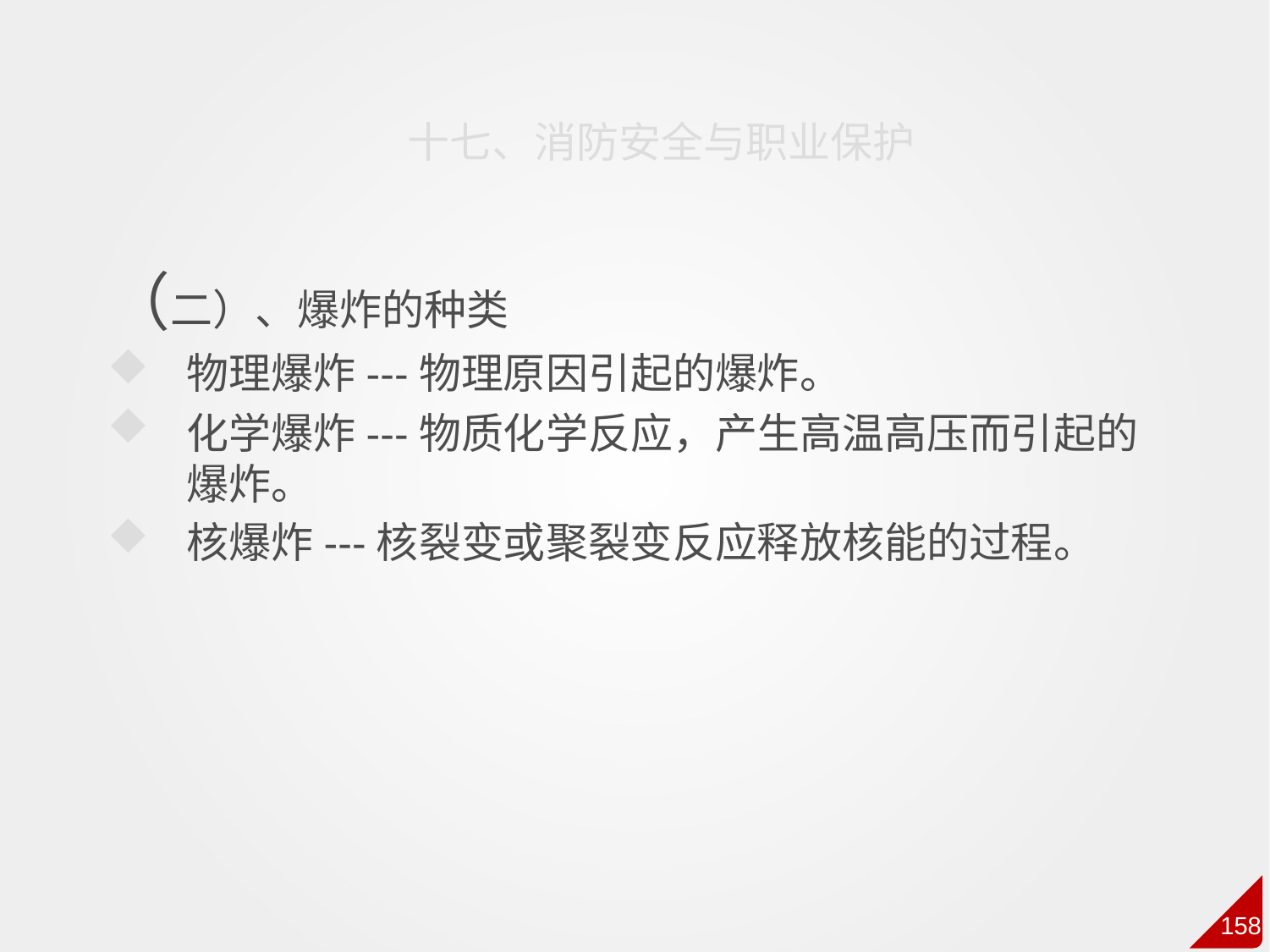

十七、消防安全与职业保护

（二）、爆炸的种类
物理爆炸---物理原因引起的爆炸。
化学爆炸---物质化学反应，产生高温高压而引起的爆炸。
核爆炸---核裂变或聚裂变反应释放核能的过程。